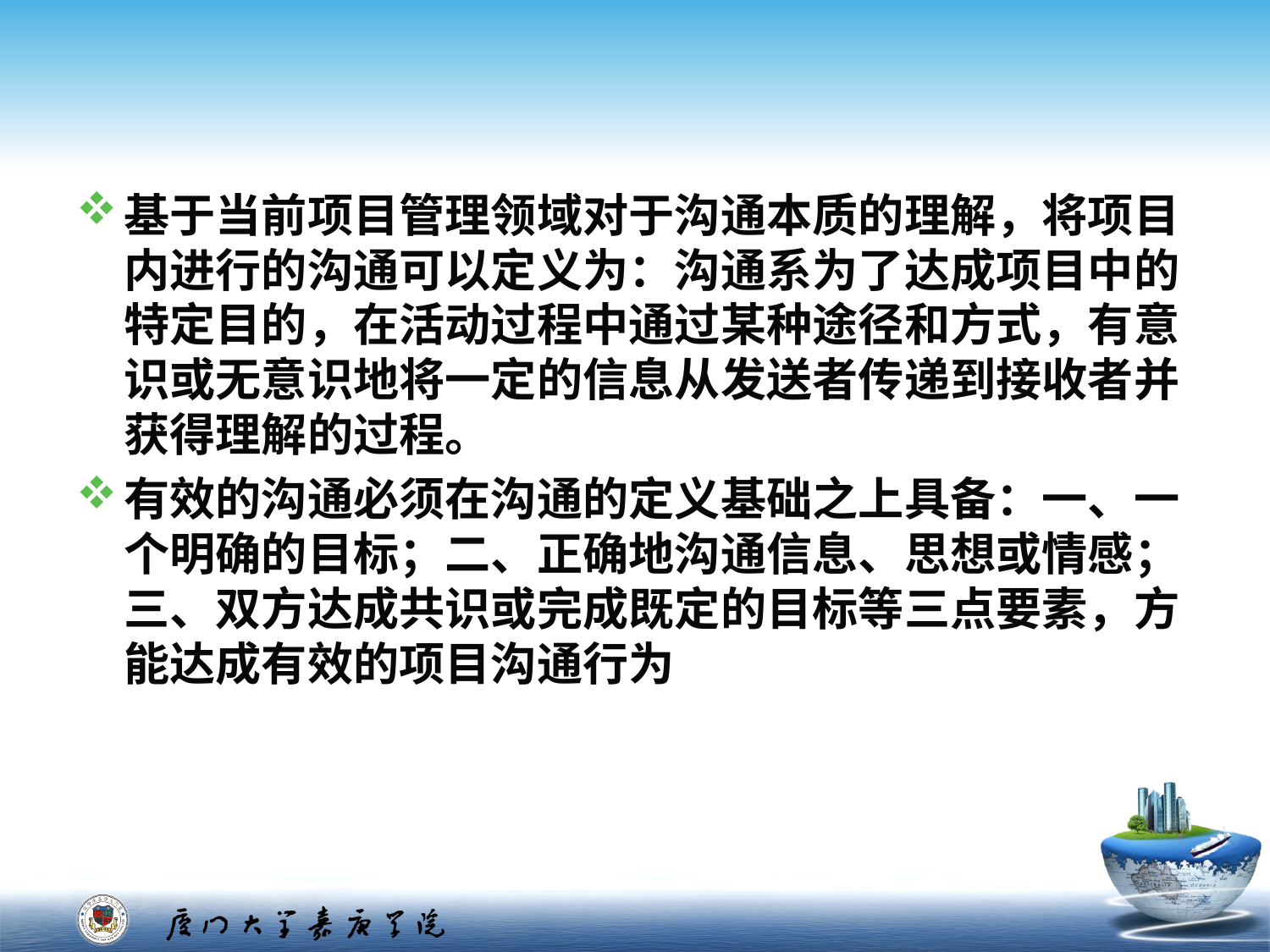

基于当前项目管理领域对于沟通本质的理解，将项目内进行的沟通可以定义为：沟通系为了达成项目中的特定目的，在活动过程中通过某种途径和方式，有意识或无意识地将一定的信息从发送者传递到接收者并获得理解的过程。
有效的沟通必须在沟通的定义基础之上具备：一、一个明确的目标；二、正确地沟通信息、思想或情感；三、双方达成共识或完成既定的目标等三点要素，方能达成有效的项目沟通行为